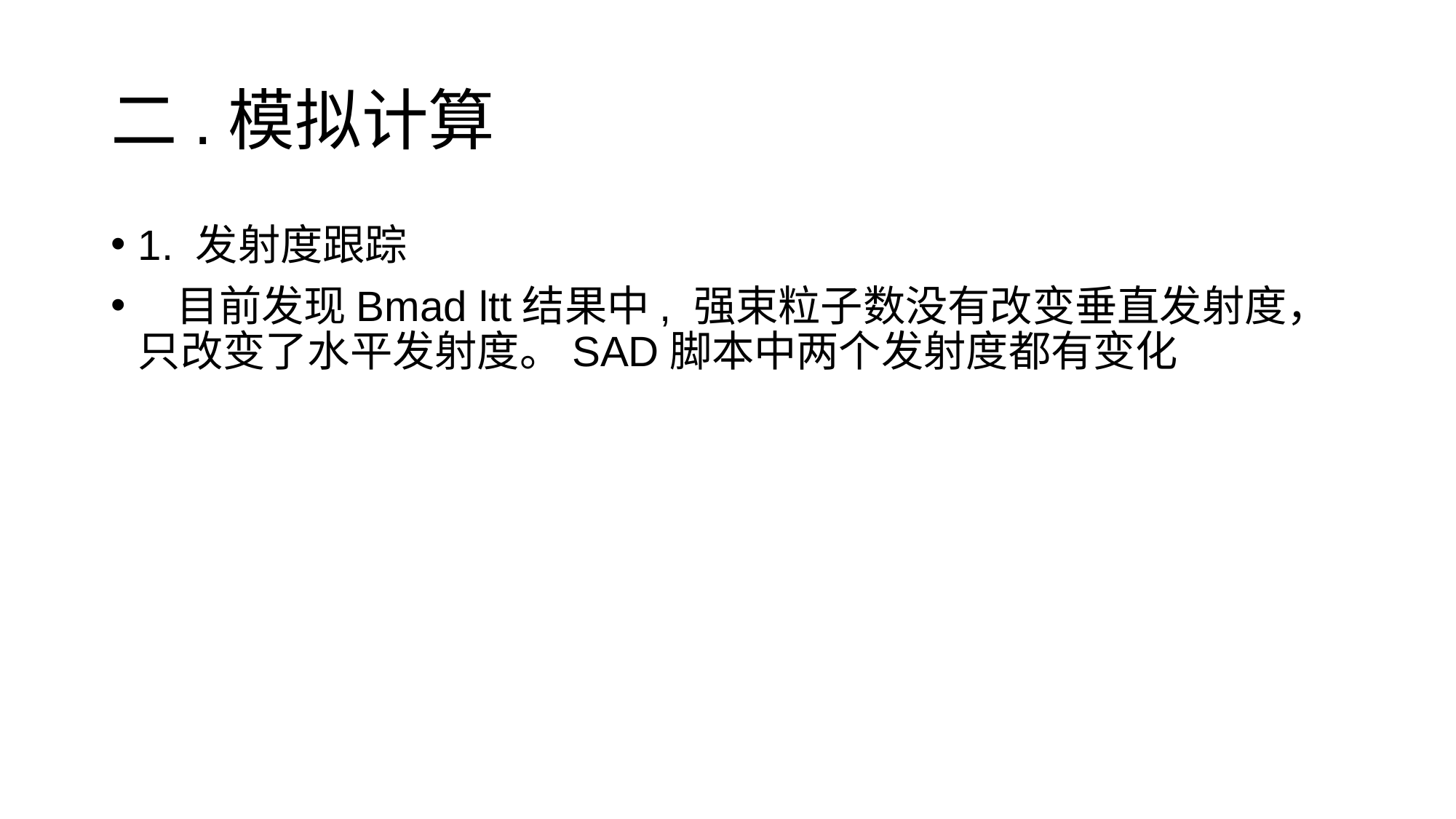

# 二.模拟计算
1. 发射度跟踪
   目前发现Bmad ltt结果中, 强束粒子数没有改变垂直发射度，只改变了水平发射度。SAD脚本中两个发射度都有变化